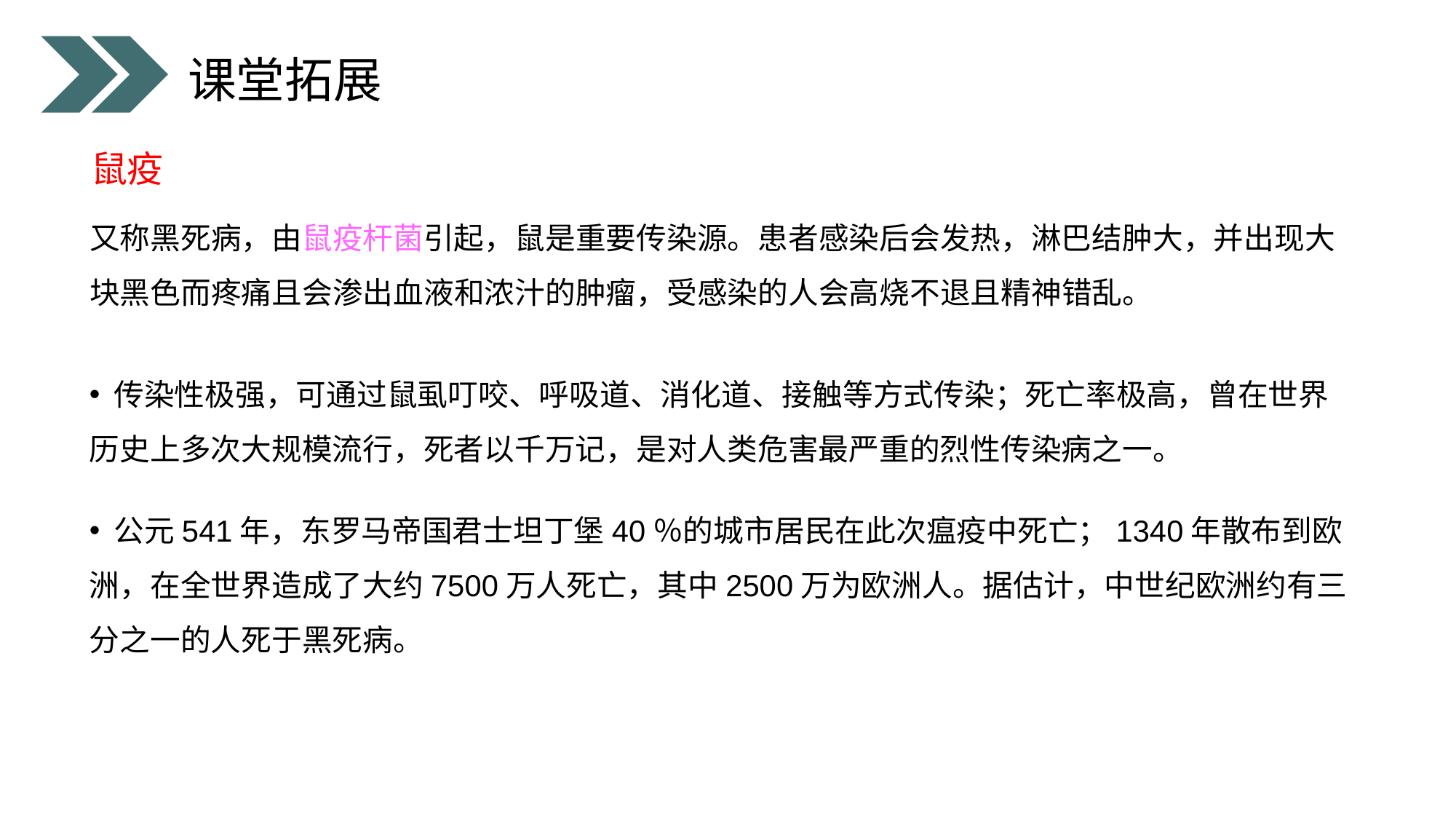

课堂拓展
鼠疫
又称黑死病，由鼠疫杆菌引起，鼠是重要传染源。患者感染后会发热，淋巴结肿大，并出现大块黑色而疼痛且会渗出血液和浓汁的肿瘤，受感染的人会高烧不退且精神错乱。
 传染性极强，可通过鼠虱叮咬、呼吸道、消化道、接触等方式传染；死亡率极高，曾在世界历史上多次大规模流行，死者以千万记，是对人类危害最严重的烈性传染病之一。
 公元541年，东罗马帝国君士坦丁堡40％的城市居民在此次瘟疫中死亡；1340年散布到欧洲，在全世界造成了大约7500万人死亡，其中2500万为欧洲人。据估计，中世纪欧洲约有三分之一的人死于黑死病。